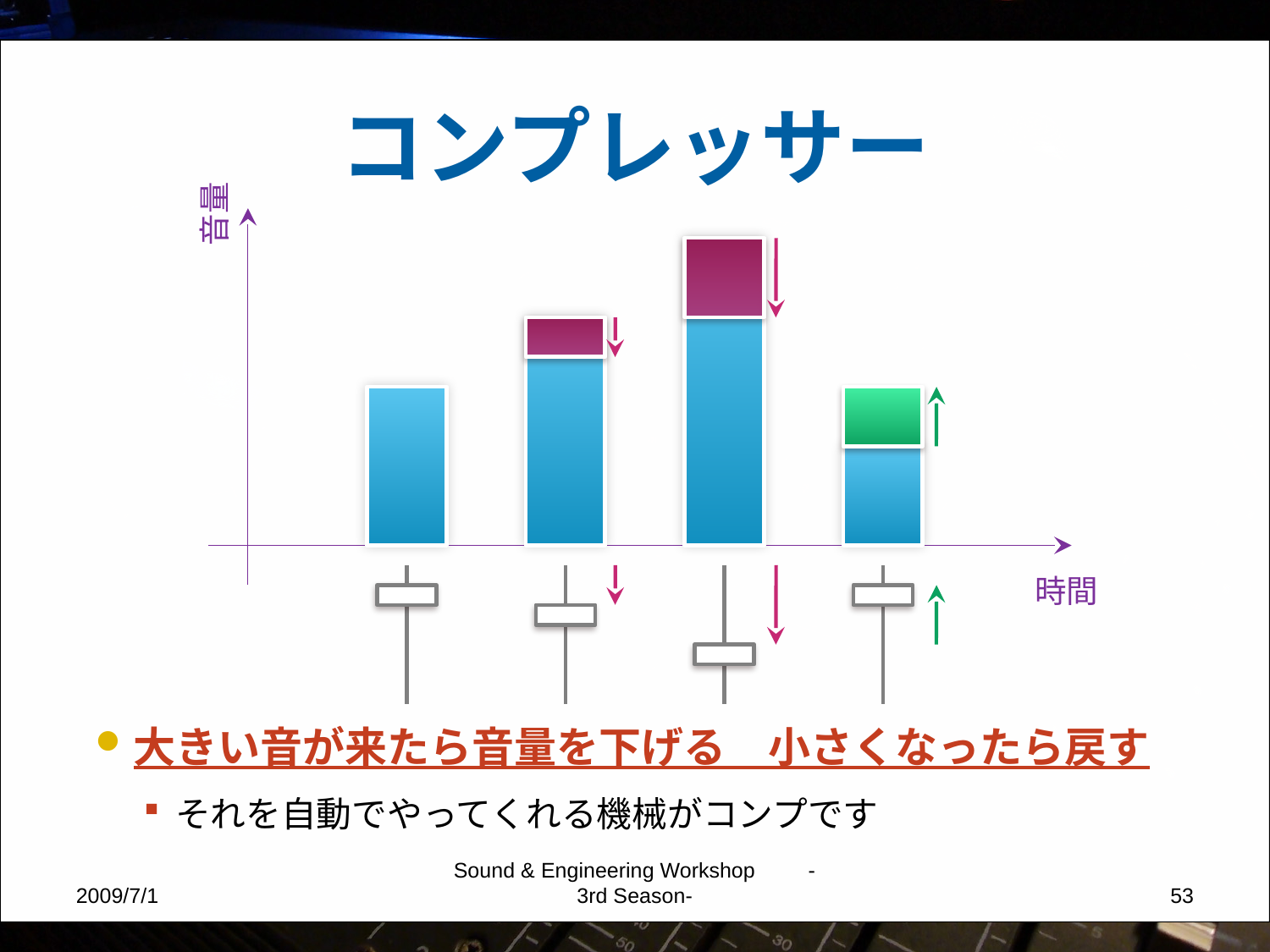

# コンプレッサー
音量

時間

大きい音が来たら音量を下げる　小さくなったら戻す
それを自動でやってくれる機械がコンプです
2009/7/1
Sound & Engineering Workshop         -3rd Season-
53